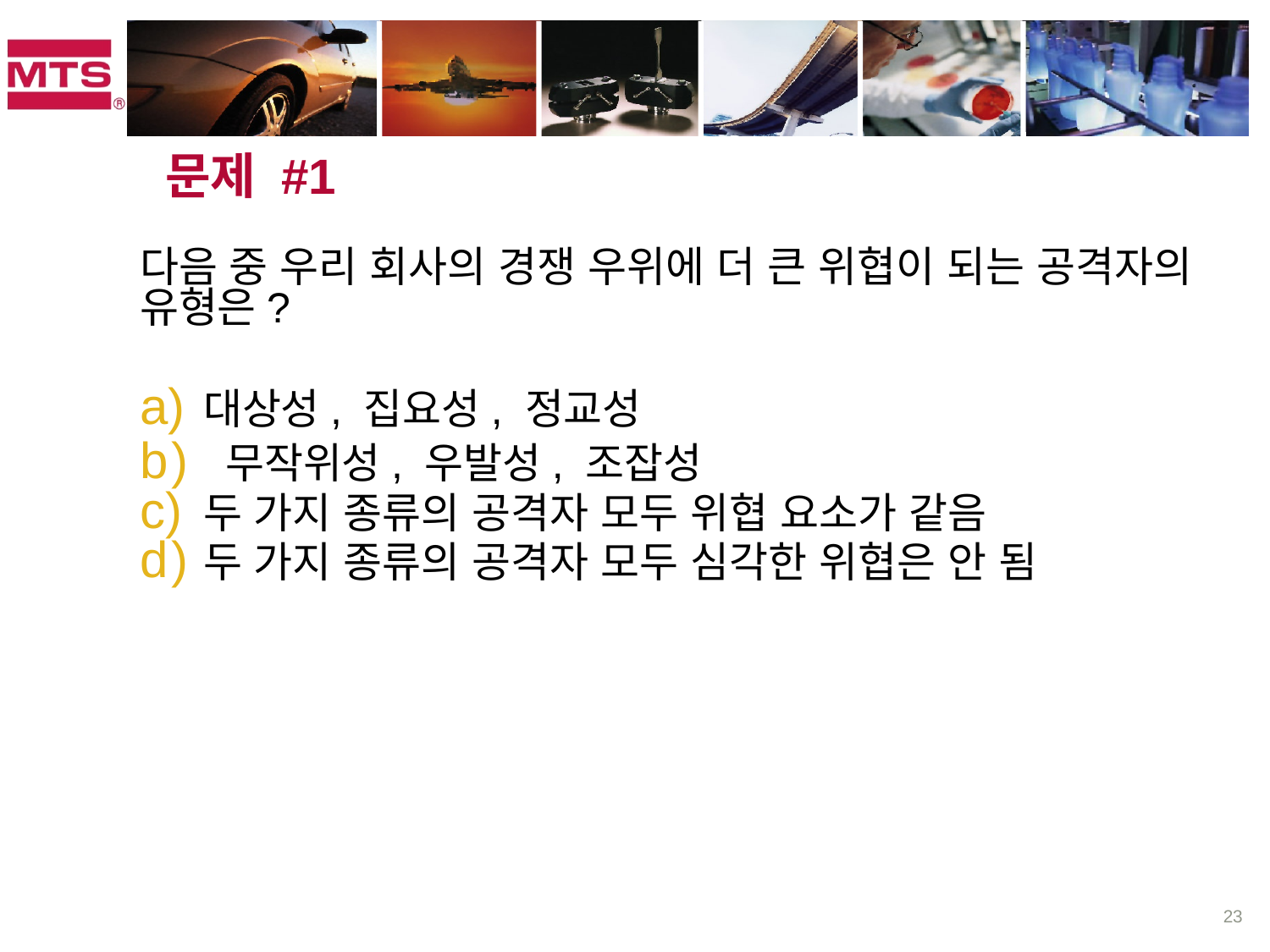

# 문제 #1
다음 중 우리 회사의 경쟁 우위에 더 큰 위협이 되는 공격자의 유형은?

대상성, 집요성, 정교성
 무작위성, 우발성, 조잡성
두 가지 종류의 공격자 모두 위협 요소가 같음
두 가지 종류의 공격자 모두 심각한 위협은 안 됨

23